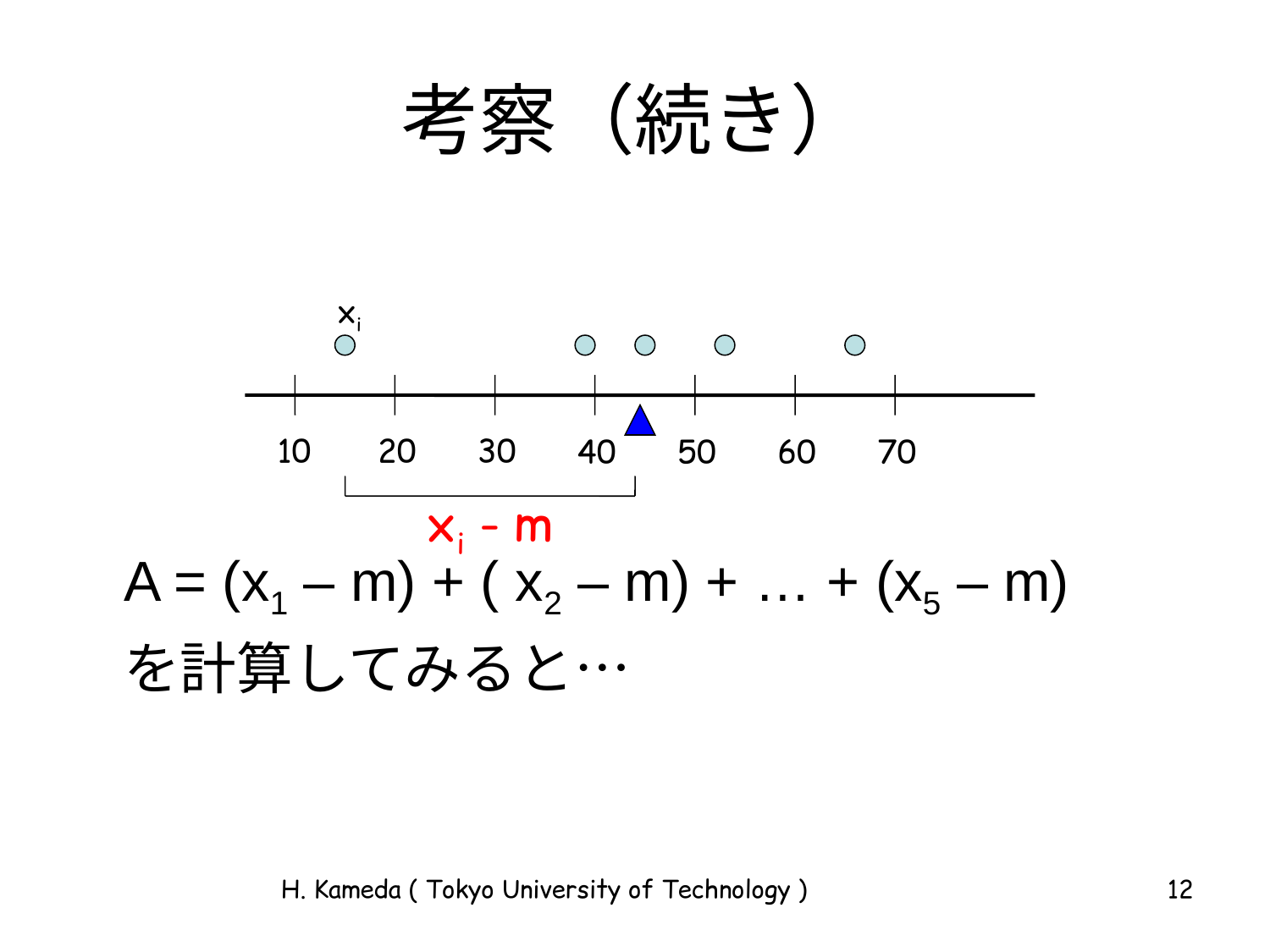

# 考察（続き）

	A = (x1 – m) + ( x2 – m) + … + (x5 – m)
	を計算してみると…
xi

10
20
30
40
50
60
70

xi - m
H. Kameda ( Tokyo University of Technology )
12